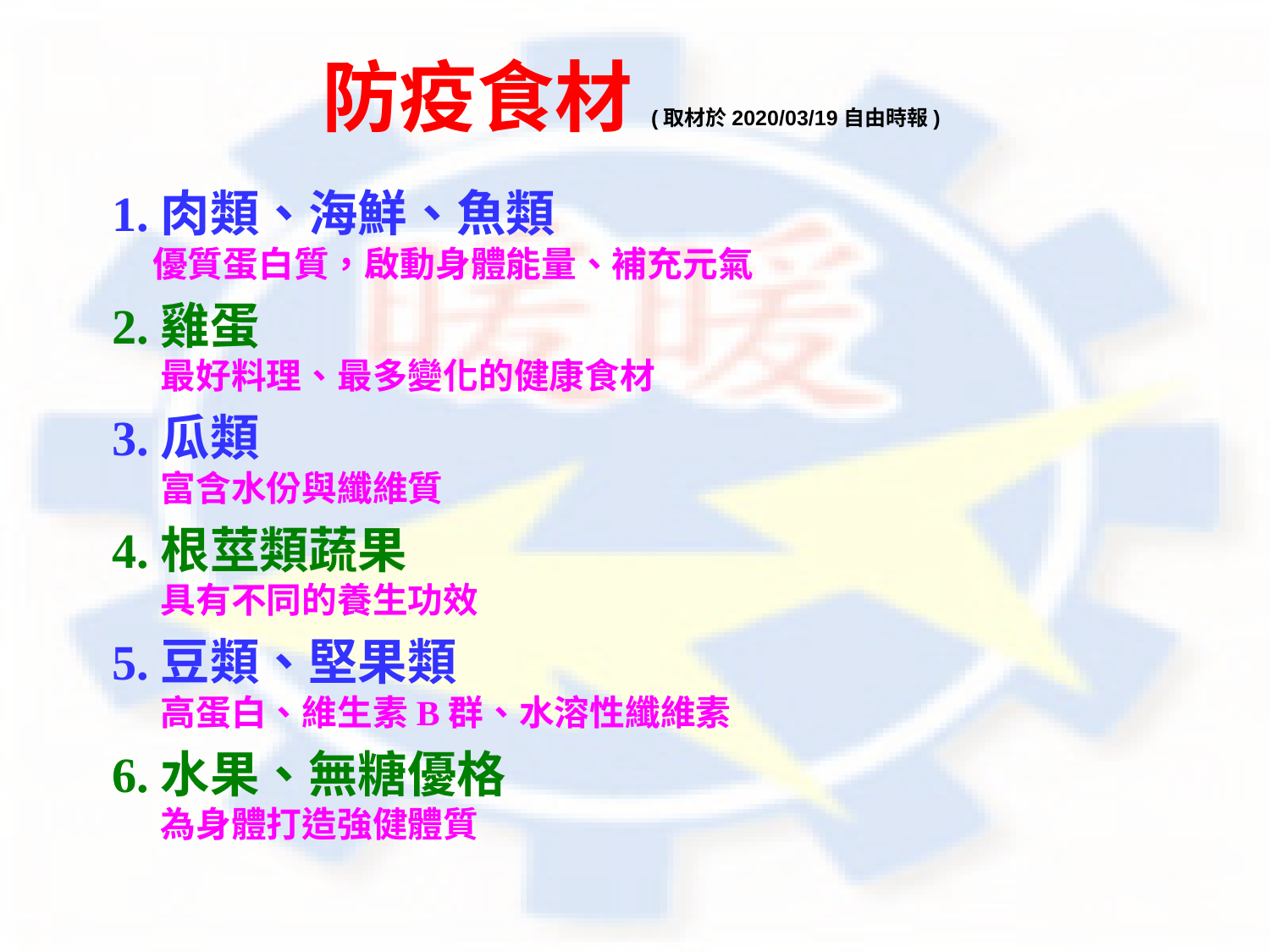

# 防疫食材(取材於2020/03/19自由時報)
1.肉類、海鮮、魚類
    優質蛋白質，啟動身體能量、補充元氣
2.雞蛋
     最好料理、最多變化的健康食材
3.瓜類
     富含水份與纖維質
4.根莖類蔬果
     具有不同的養生功效
5.豆類、堅果類
     高蛋白、維生素B群、水溶性纖維素
6.水果、無糖優格
     為身體打造強健體質